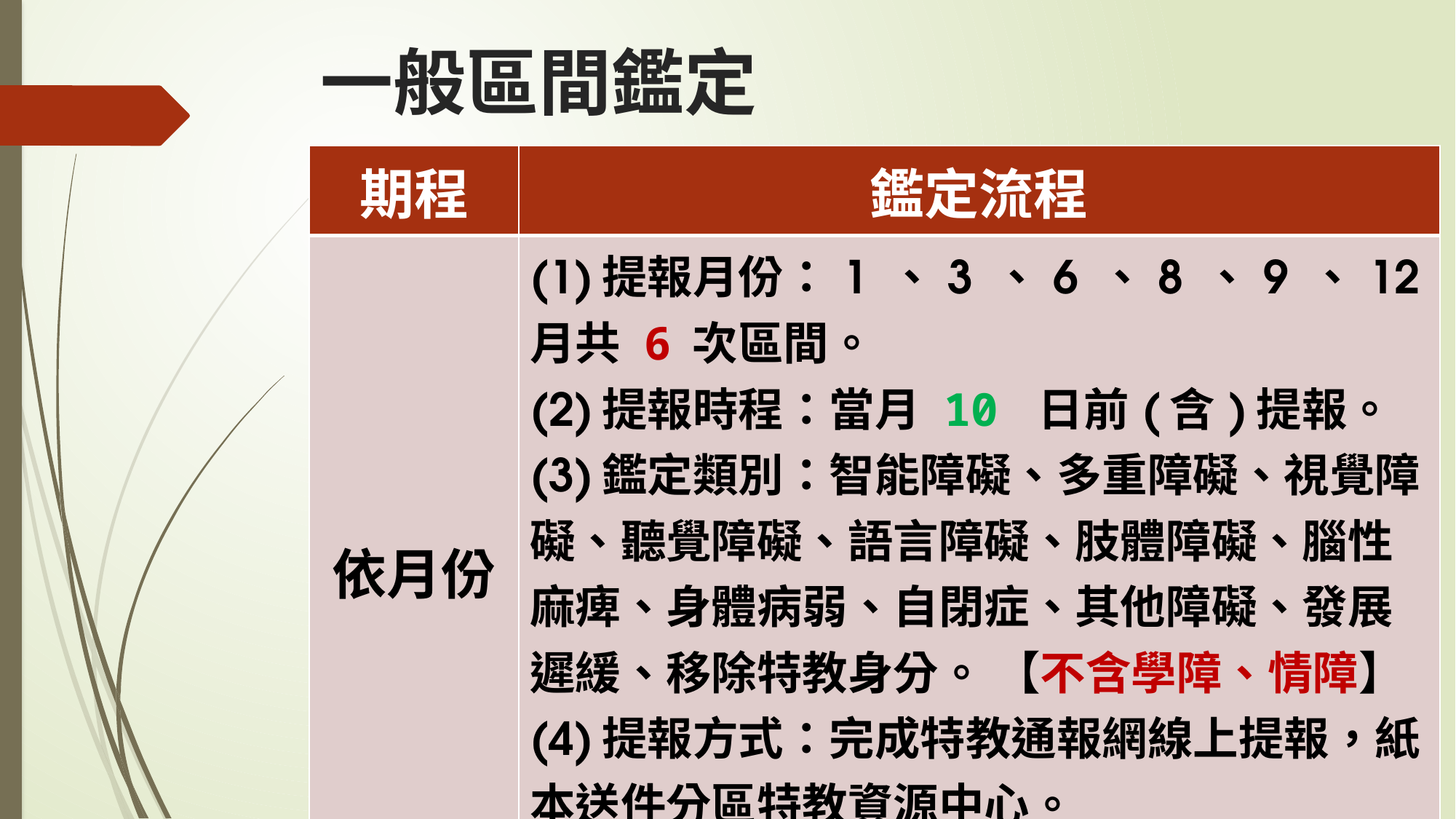

# 一般區間鑑定
| 期程 | 鑑定流程 |
| --- | --- |
| 依月份 | (1)提報月份：1 、3 、6 、8 、9 、12 月共 6 次區間。 (2)提報時程：當月 10 日前(含)提報。 (3)鑑定類別：智能障礙、多重障礙、視覺障礙、聽覺障礙、語言障礙、肢體障礙、腦性麻痺、身體病弱、自閉症、其他障礙、發展遲緩、移除特教身分。 【不含學障、情障】 (4)提報方式：完成特教通報網線上提報，紙本送件分區特教資源中心。 (5)視情況得召開現場審查安置。 |